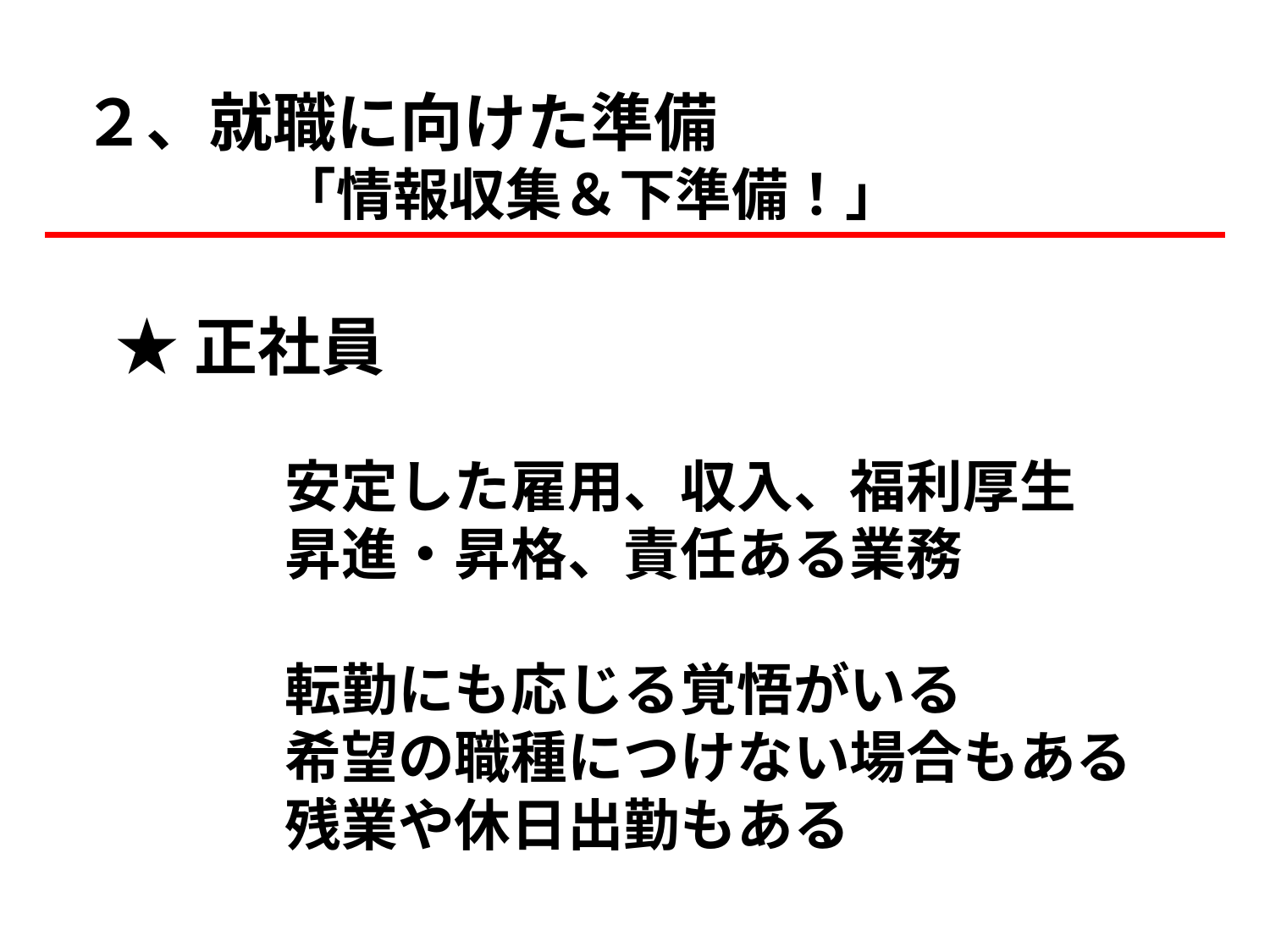

２、就職に向けた準備
　　　　「情報収集＆下準備！」

★正社員

　　　安定した雇用、収入、福利厚生
　　　昇進・昇格、責任ある業務

　　　転勤にも応じる覚悟がいる
　　　希望の職種につけない場合もある
　　　残業や休日出勤もある